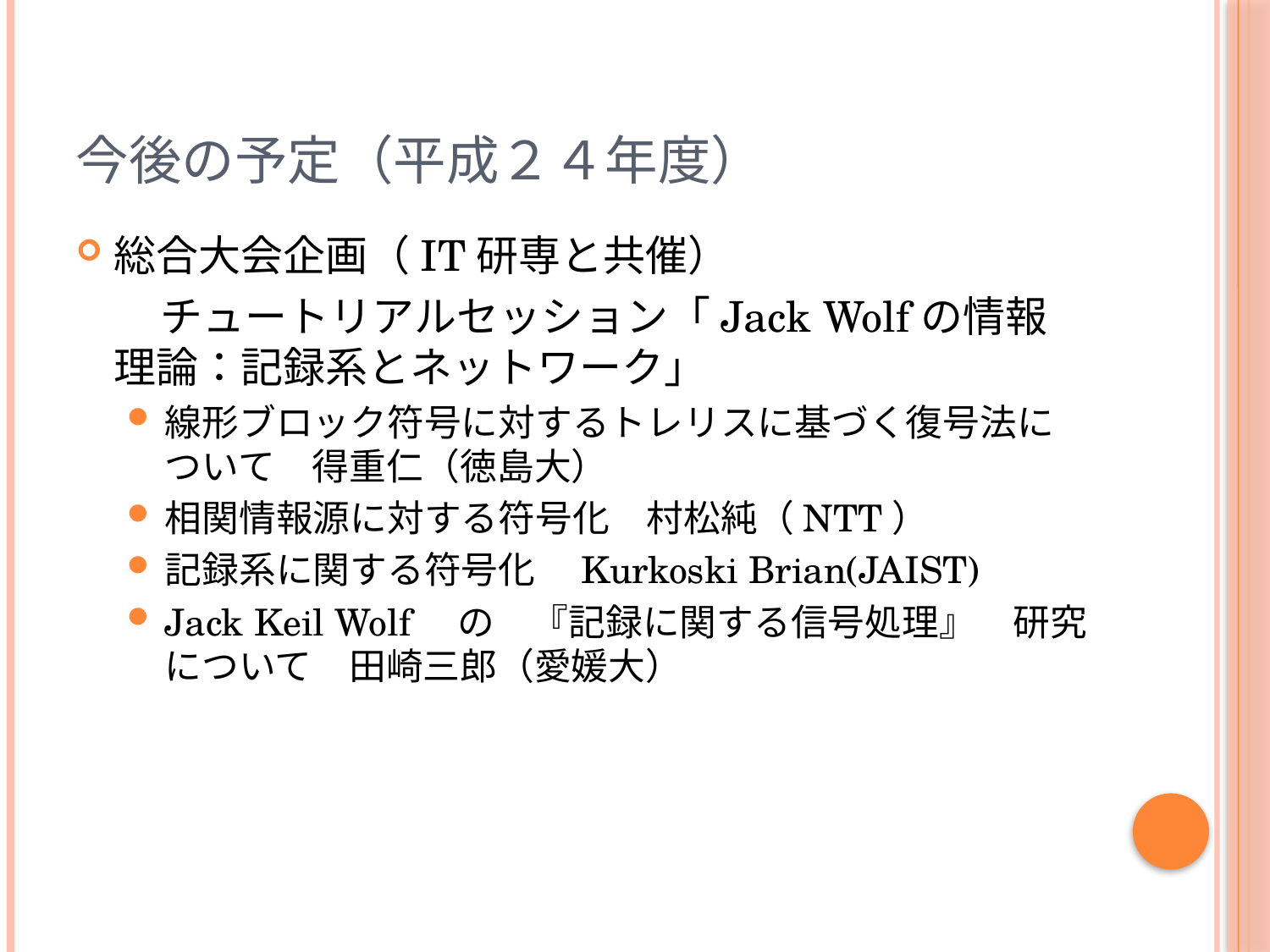

# 今後の予定（平成２４年度）
総合大会企画（IT研専と共催）
　　チュートリアルセッション「Jack Wolfの情報理論：記録系とネットワーク」
線形ブロック符号に対するトレリスに基づく復号法について　得重仁（徳島大）
相関情報源に対する符号化　村松純（NTT）
記録系に関する符号化　Kurkoski Brian(JAIST)
Jack Keil Wolf　の　『記録に関する信号処理』　研究について　田崎三郎（愛媛大）